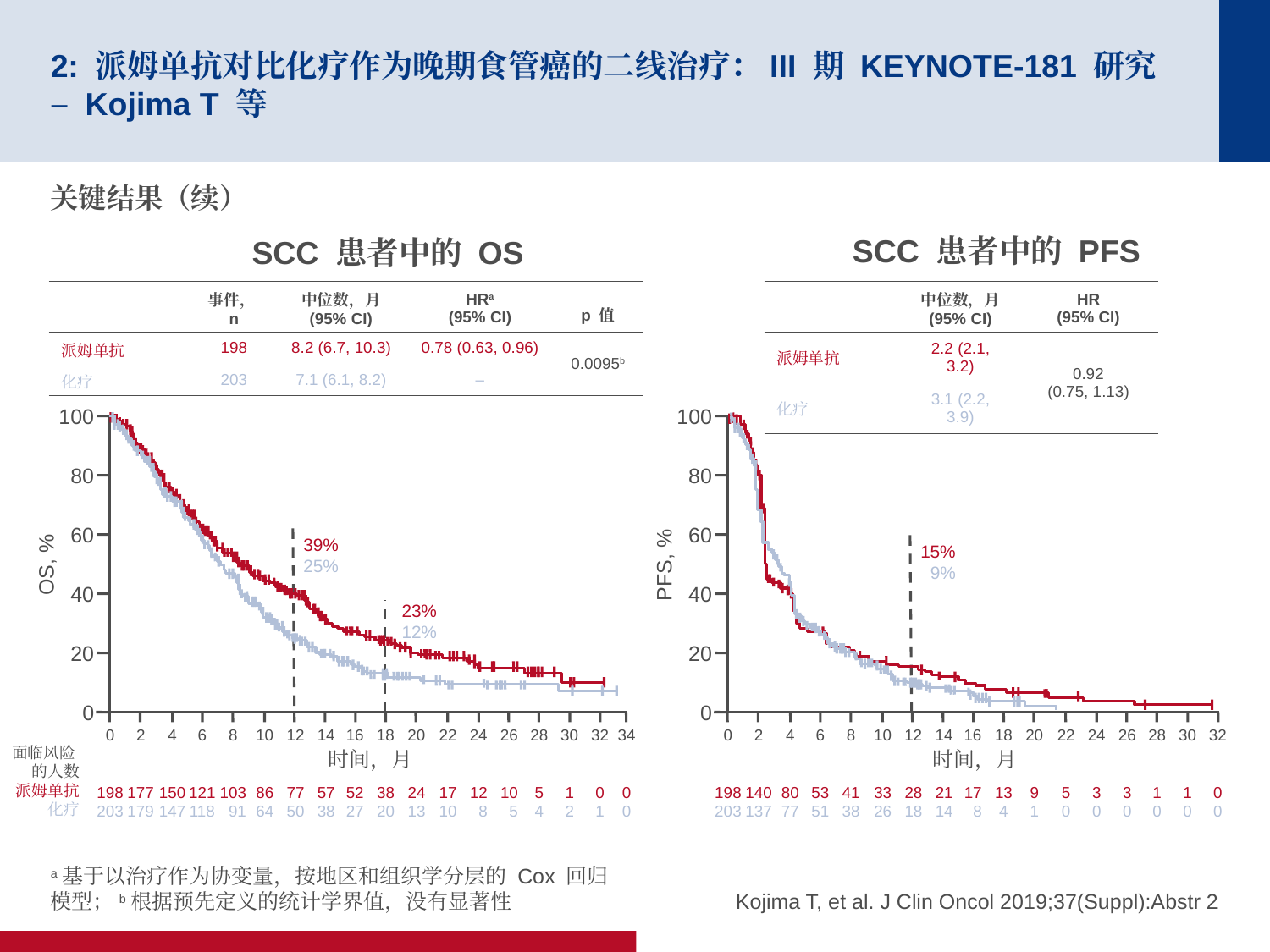

# 2: 派姆单抗对比化疗作为晚期食管癌的二线治疗：III 期 KEYNOTE-181 研究 – Kojima T 等
关键结果（续）

SCC 患者中的 PFS
SCC 患者中的 OS
|  | 事件，n | 中位数，月 (95% CI) | HRa (95% CI) | p 值 |
| --- | --- | --- | --- | --- |
| 派姆单抗 | 198 | 8.2 (6.7, 10.3) | 0.78 (0.63, 0.96) | 0.0095b |
| 化疗 | 203 | 7.1 (6.1, 8.2) | – |  |
|  | 中位数，月 (95% CI) | HR (95% CI) |
| --- | --- | --- |
| 派姆单抗 | 2.2 (2.1, 3.2) | 0.92 (0.75, 1.13) |
| 化疗 | 3.1 (2.2, 3.9) |  |
100

80

60

OS, %
40

20

0

0

198
203
4

150
147
8

103
91
12

77
50
16

52
27
20

24
13
26

10
5
30

1
2
2

177
179
6

121
118
10

86
64
14

57
38
18

38
20
22

17
10
24

12
8
28

5
4
32

0
1
34

0
0
100

80

60

PFS, %
40

20

0

0

198
203
2

140
137
4

80
77
6

53
51
8

41
38
10

33
26
12

28
18
14

21
14
16

17
8
18

13
4
20

9
1
22

5
0
24

3
0
26

3
0
28

1
0
30

1
0
32

0
0

39%
25%
15%
9%
23%
12%
面临风险
的人数
派姆单抗
化疗
时间，月
时间，月
a基于以治疗作为协变量，按地区和组织学分层的 Cox 回归模型；b根据预先定义的统计学界值，没有显著性
Kojima T, et al. J Clin Oncol 2019;37(Suppl):Abstr 2